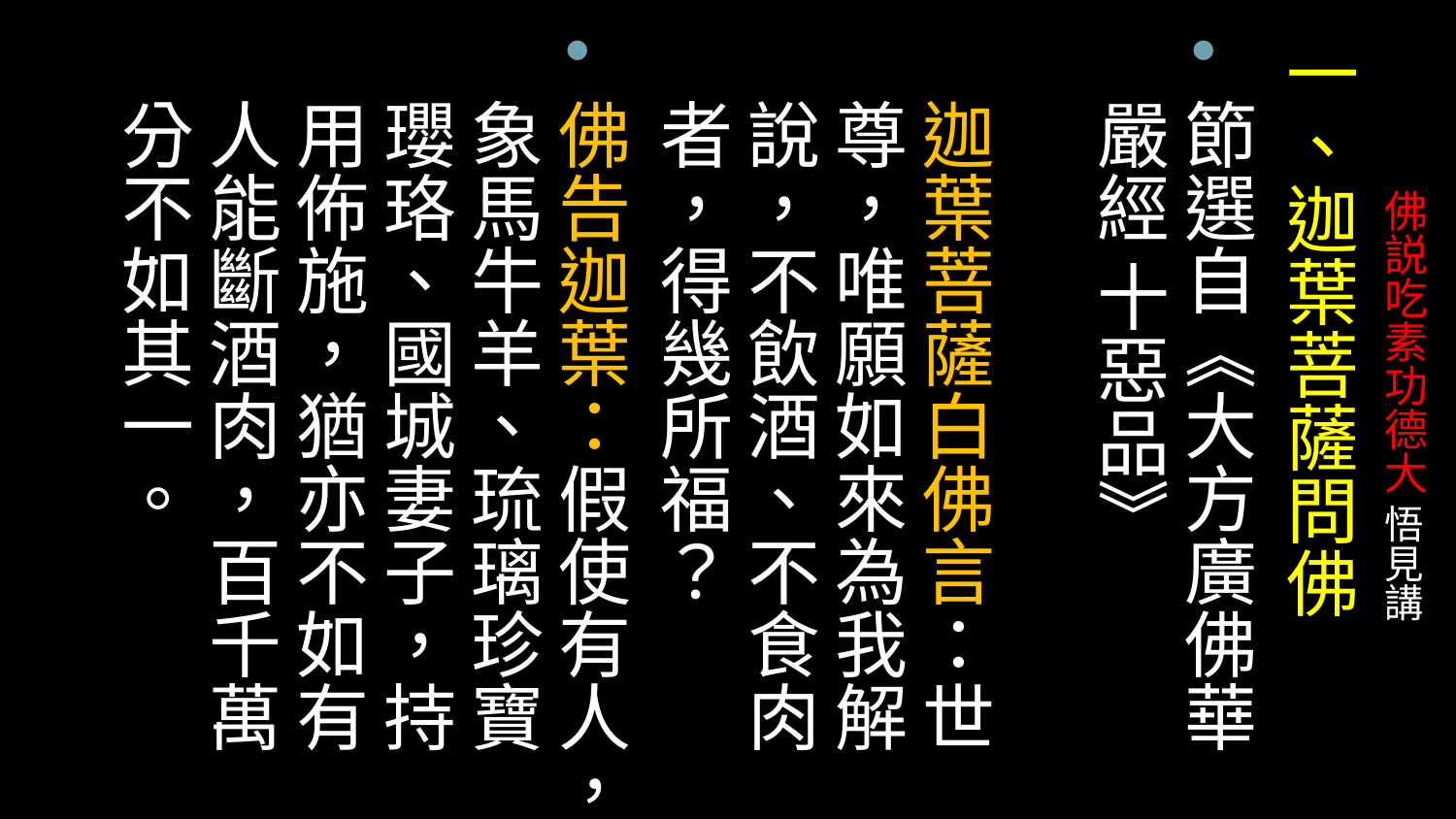

一、迦葉菩薩問佛
節選自《大方廣佛華嚴經 十惡品》
迦葉菩薩白佛言：世尊，唯願如來為我解說，不飲酒、不食肉者，得幾所福？
佛告迦葉：假使有人，象馬牛羊、琉璃珍寶瓔珞、國城妻子，持用佈施，猶亦不如有人能斷酒肉，百千萬分不如其一。
# 佛説吃素功德大 悟見講